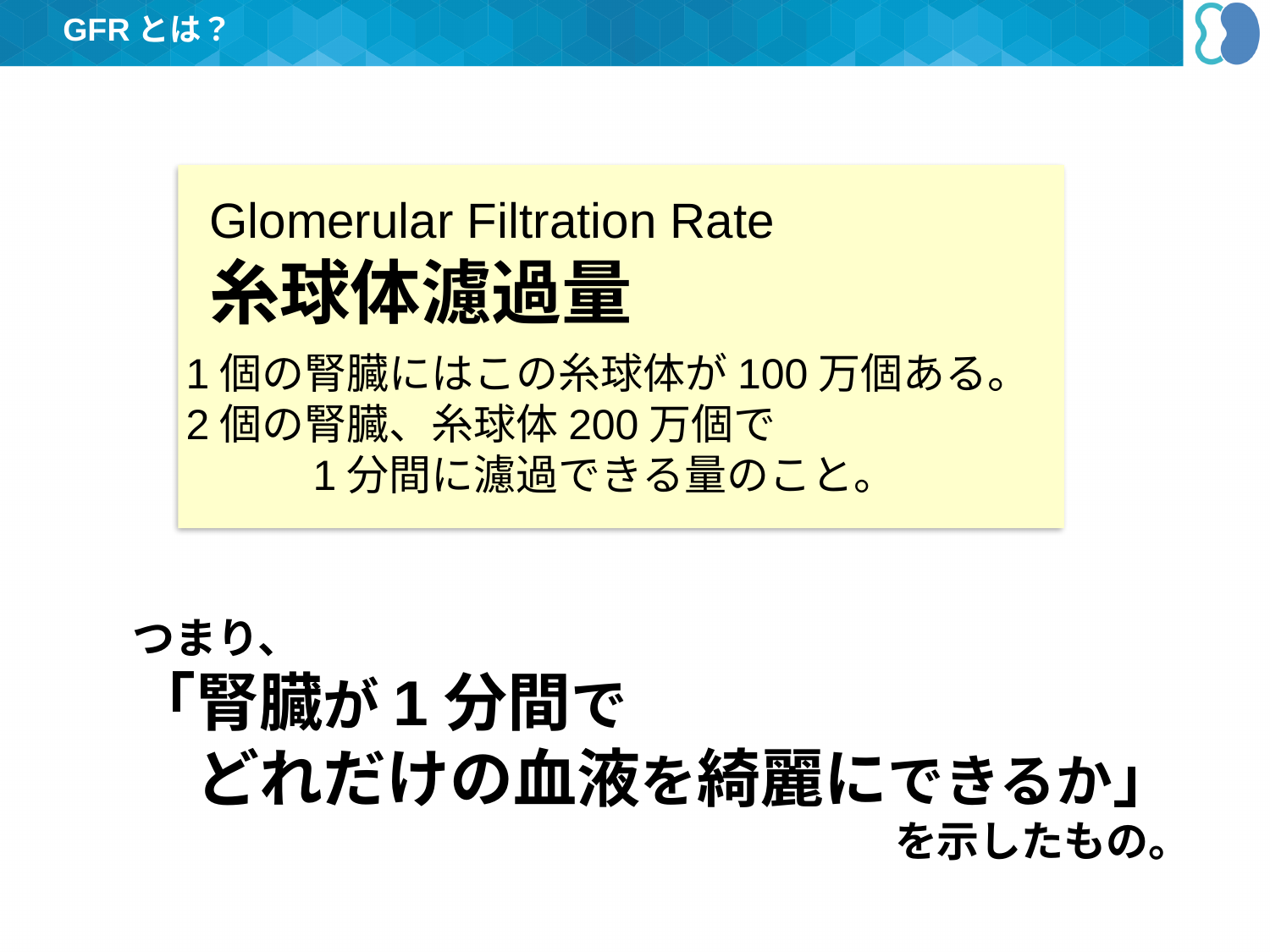

GFRとは？

Glomerular Filtration Rate
糸球体濾過量
1個の腎臓にはこの糸球体が100万個ある。
2個の腎臓、糸球体200万個で
	1分間に濾過できる量のこと。
つまり、
「腎臓が1分間で
　どれだけの血液を綺麗にできるか」
			　　　　　　　　　を示したもの。